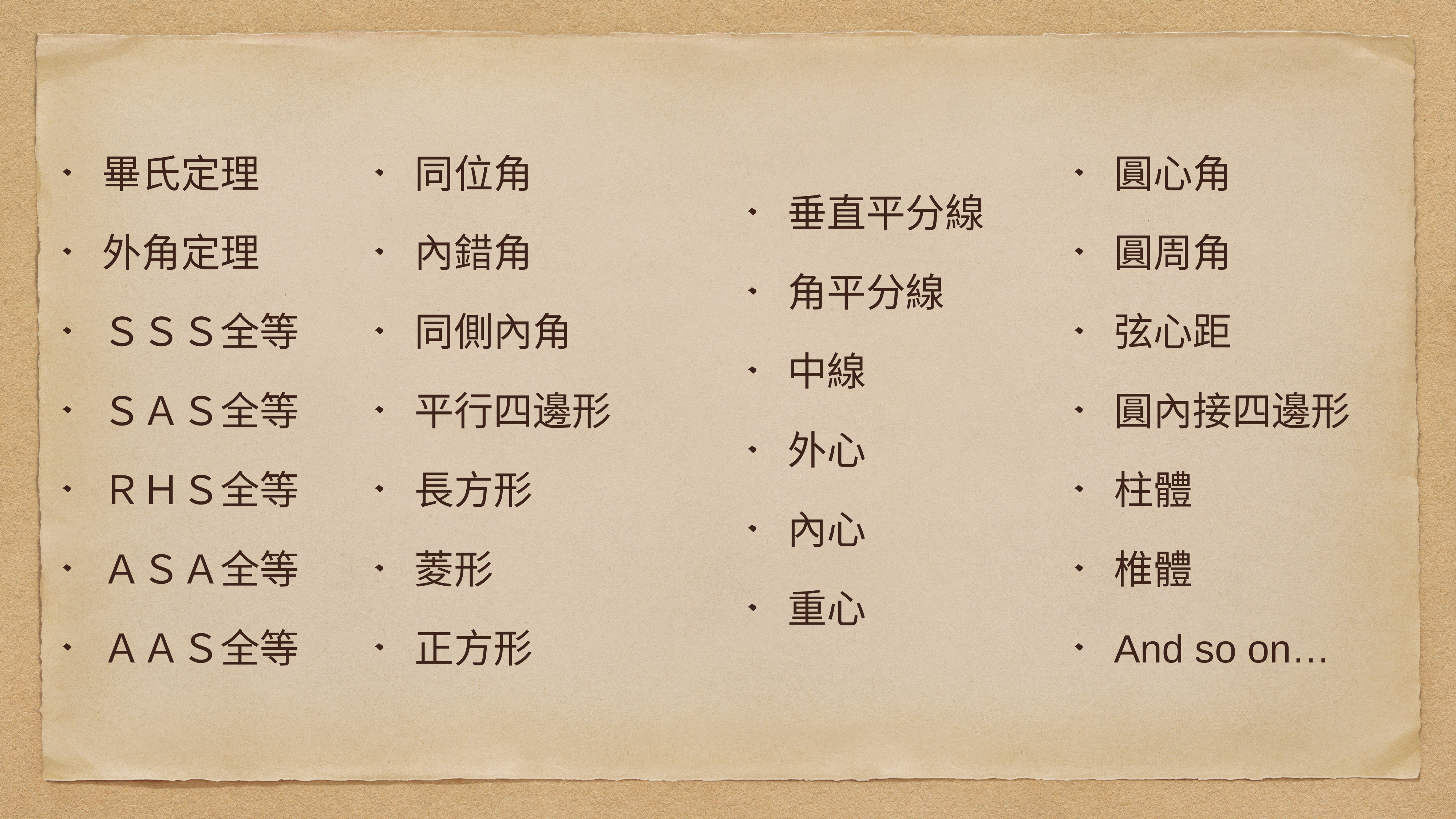

畢氏定理
外角定理
ＳＳＳ全等
ＳＡＳ全等
ＲＨＳ全等
ＡＳＡ全等
ＡＡＳ全等
同位角
內錯角
同側內角
平行四邊形
長方形
菱形
正方形
垂直平分線
角平分線
中線
外心
內心
重心
圓心角
圓周角
弦心距
圓內接四邊形
柱體
椎體
And so on…